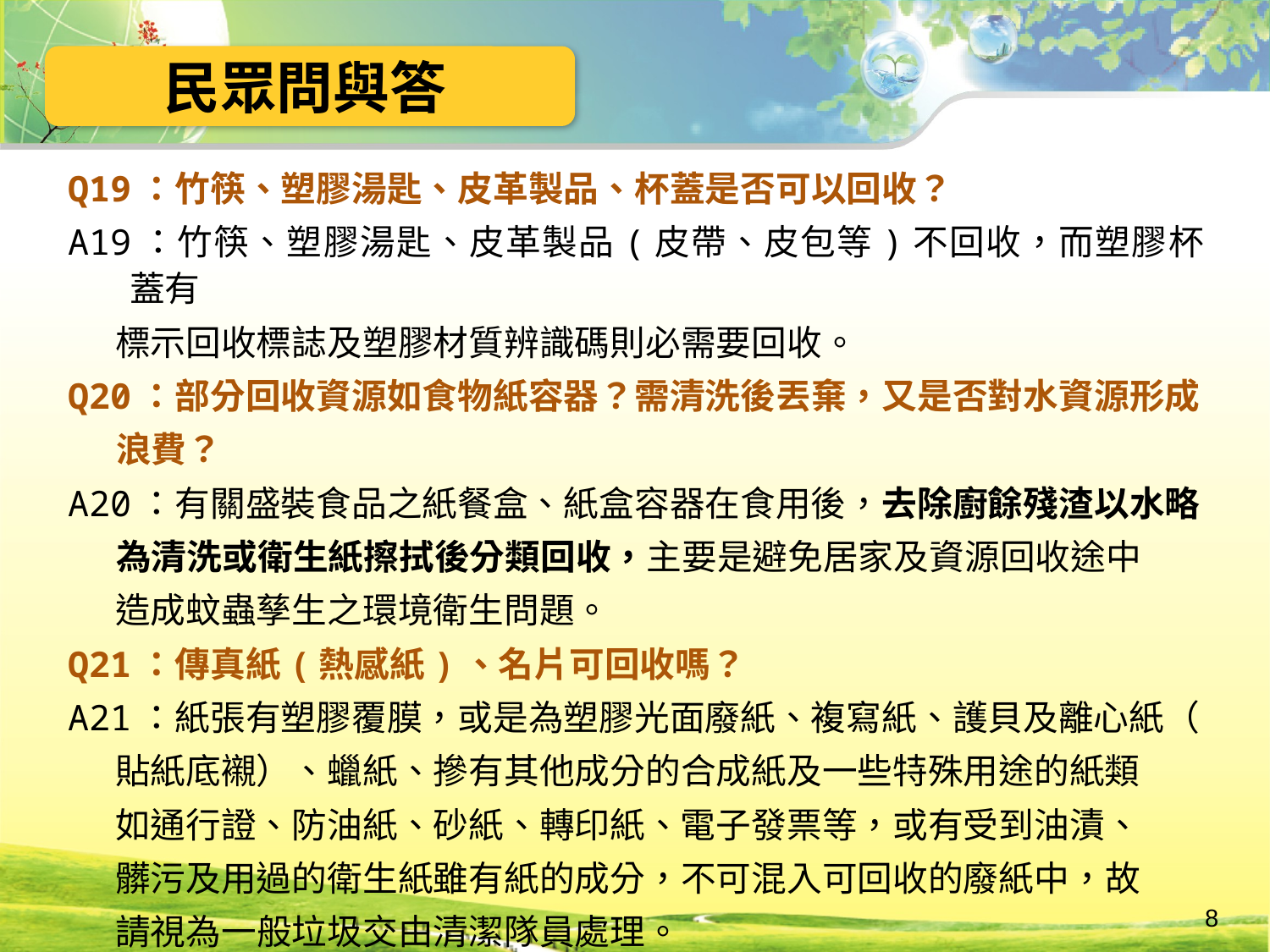

民眾問與答
Q19：竹筷、塑膠湯匙、皮革製品、杯蓋是否可以回收？
A19：竹筷、塑膠湯匙、皮革製品(皮帶、皮包等)不回收，而塑膠杯蓋有
     標示回收標誌及塑膠材質辨識碼則必需要回收。
Q20：部分回收資源如食物紙容器？需清洗後丟棄，又是否對水資源形成
     浪費？
A20：有關盛裝食品之紙餐盒、紙盒容器在食用後，去除廚餘殘渣以水略
     為清洗或衛生紙擦拭後分類回收，主要是避免居家及資源回收途中
     造成蚊蟲孳生之環境衛生問題。
Q21：傳真紙(熱感紙)、名片可回收嗎？
A21：紙張有塑膠覆膜，或是為塑膠光面廢紙、複寫紙、護貝及離心紙（
     貼紙底襯）、蠟紙、摻有其他成分的合成紙及一些特殊用途的紙類
     如通行證、防油紙、砂紙、轉印紙、電子發票等，或有受到油漬、
     髒污及用過的衛生紙雖有紙的成分，不可混入可回收的廢紙中，故
     請視為一般垃圾交由清潔隊員處理。

8